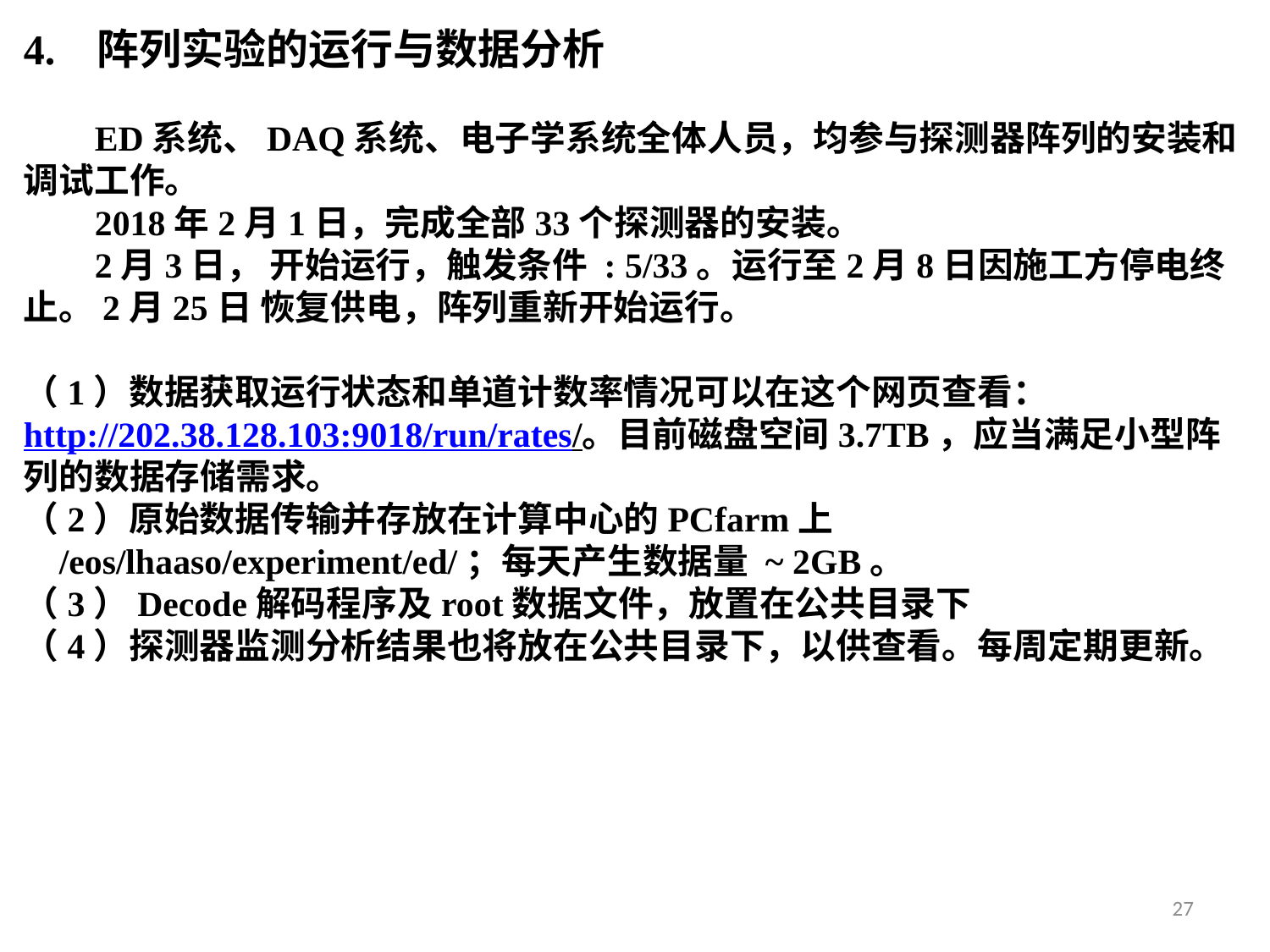

4.   阵列实验的运行与数据分析

        ED系统、DAQ系统、电子学系统全体人员，均参与探测器阵列的安装和调试工作。
        2018年2月1日，完成全部33个探测器的安装。
        2月3日， 开始运行，触发条件 : 5/33。运行至2月8日因施工方停电终止。2月25日 恢复供电，阵列重新开始运行。

（1）数据获取运行状态和单道计数率情况可以在这个网页查看：
http://202.38.128.103:9018/run/rates/。目前磁盘空间3.7TB，应当满足小型阵列的数据存储需求。
（2）原始数据传输并存放在计算中心的PCfarm上
    /eos/lhaaso/experiment/ed/；每天产生数据量 ~ 2GB。
（3）Decode解码程序及root数据文件，放置在公共目录下
（4）探测器监测分析结果也将放在公共目录下，以供查看。每周定期更新。
27